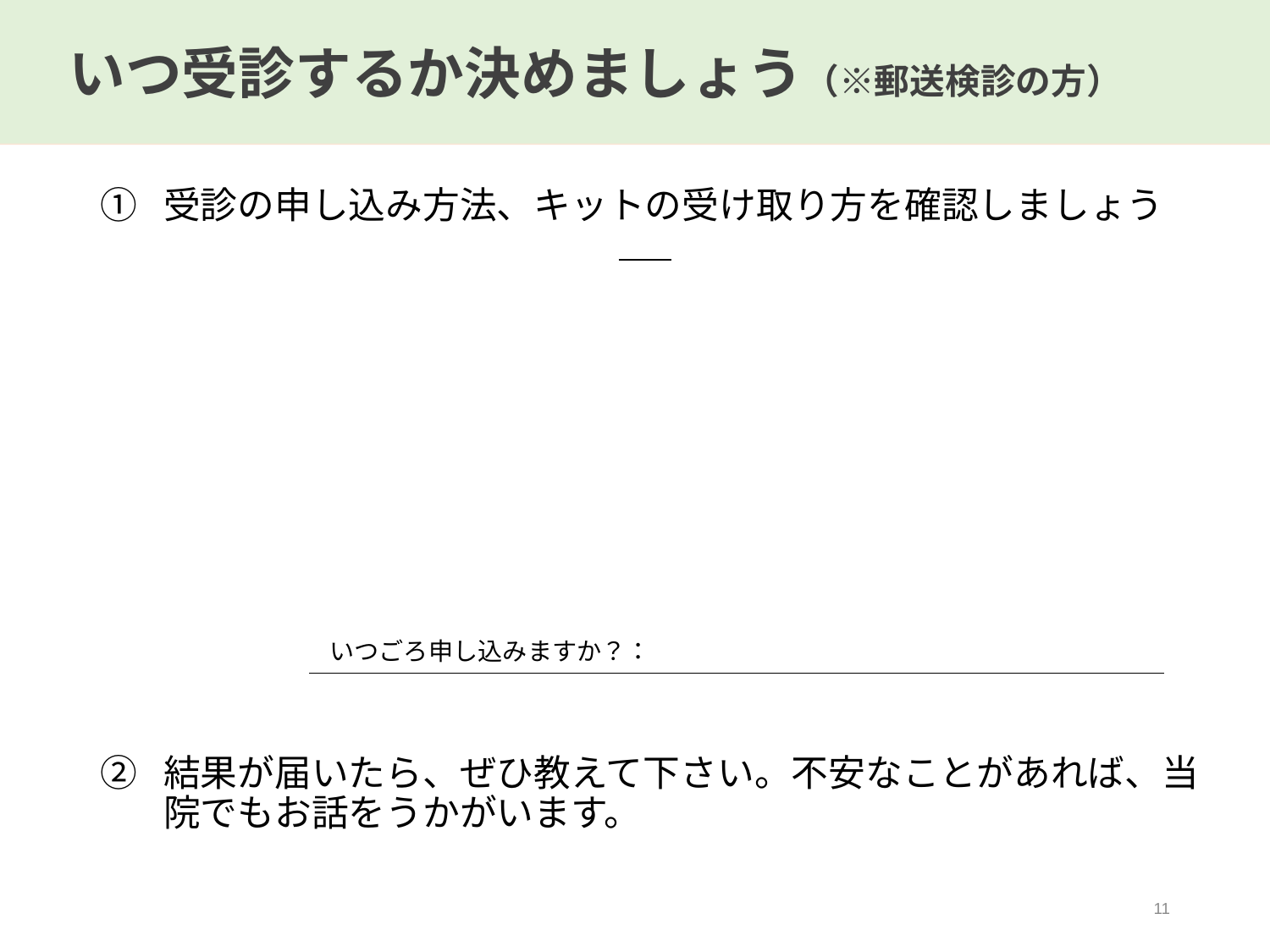

いつ受診するか決めましょう（※郵送検診の方）
#
受診の申し込み方法、キットの受け取り方を確認しましょう

結果が届いたら、ぜひ教えて下さい。不安なことがあれば、当院でもお話をうかがいます。

いつごろ申し込みますか？：
11